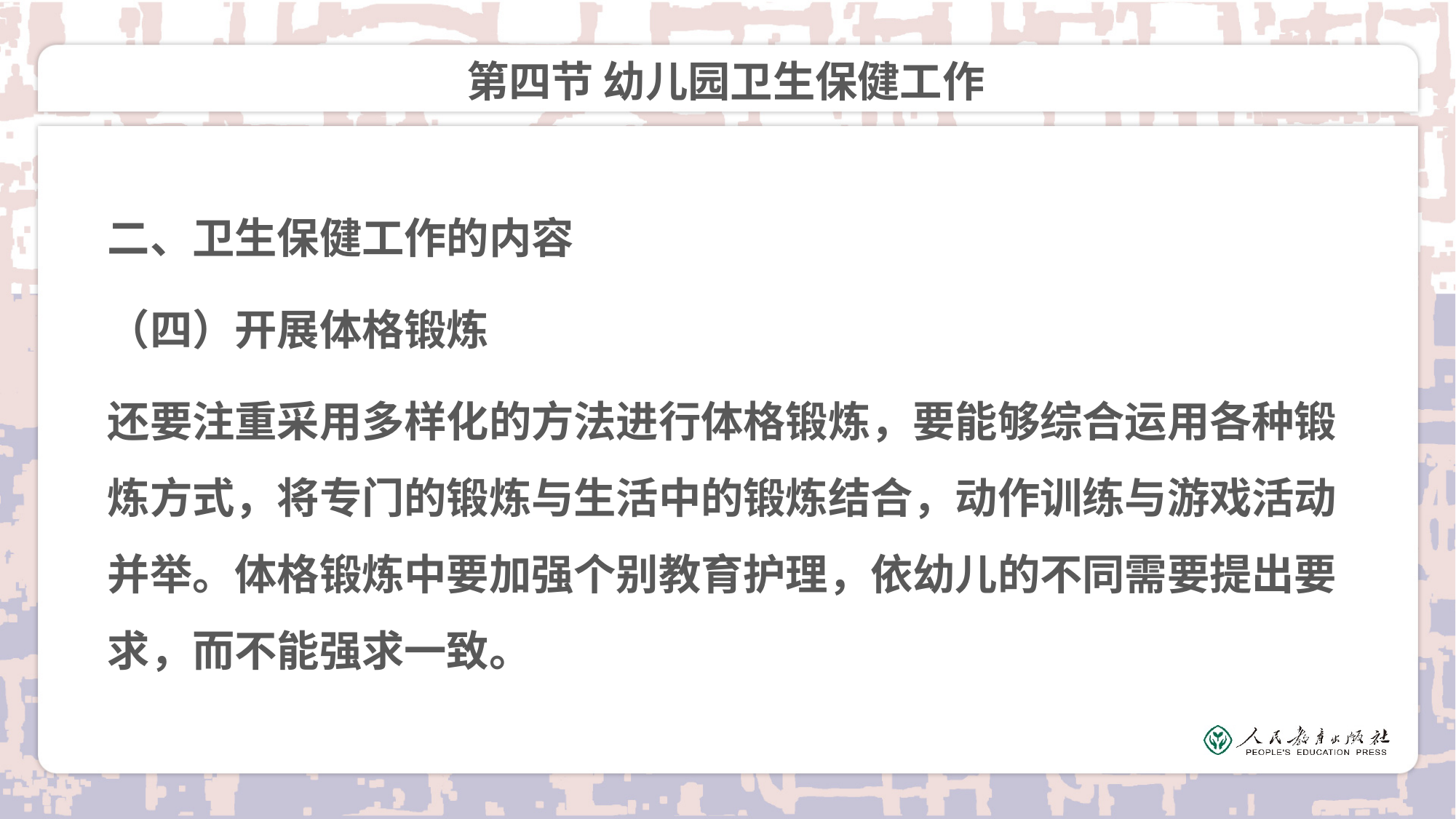

# 第四节 幼儿园卫生保健工作
二、卫生保健工作的内容
（四）开展体格锻炼
还要注重采用多样化的方法进行体格锻炼，要能够综合运用各种锻炼方式，将专门的锻炼与生活中的锻炼结合，动作训练与游戏活动并举。体格锻炼中要加强个别教育护理，依幼儿的不同需要提出要求，而不能强求一致。